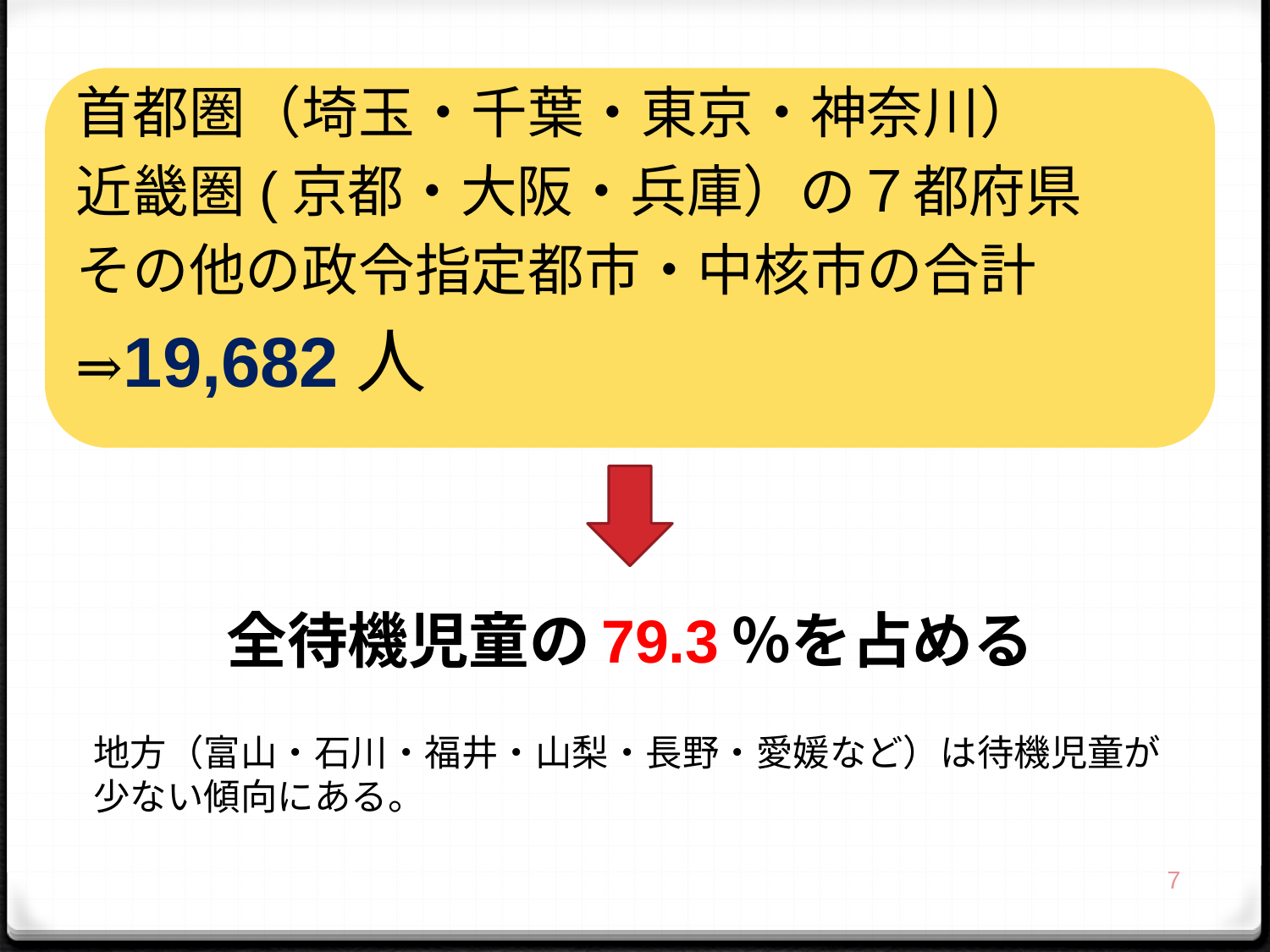

首都圏（埼玉・千葉・東京・神奈川）
近畿圏(京都・大阪・兵庫）の７都府県
その他の政令指定都市・中核市の合計
⇒19,682人

全待機児童の79.3％を占める

地方（富山・石川・福井・山梨・長野・愛媛など）は待機児童が少ない傾向にある。

7